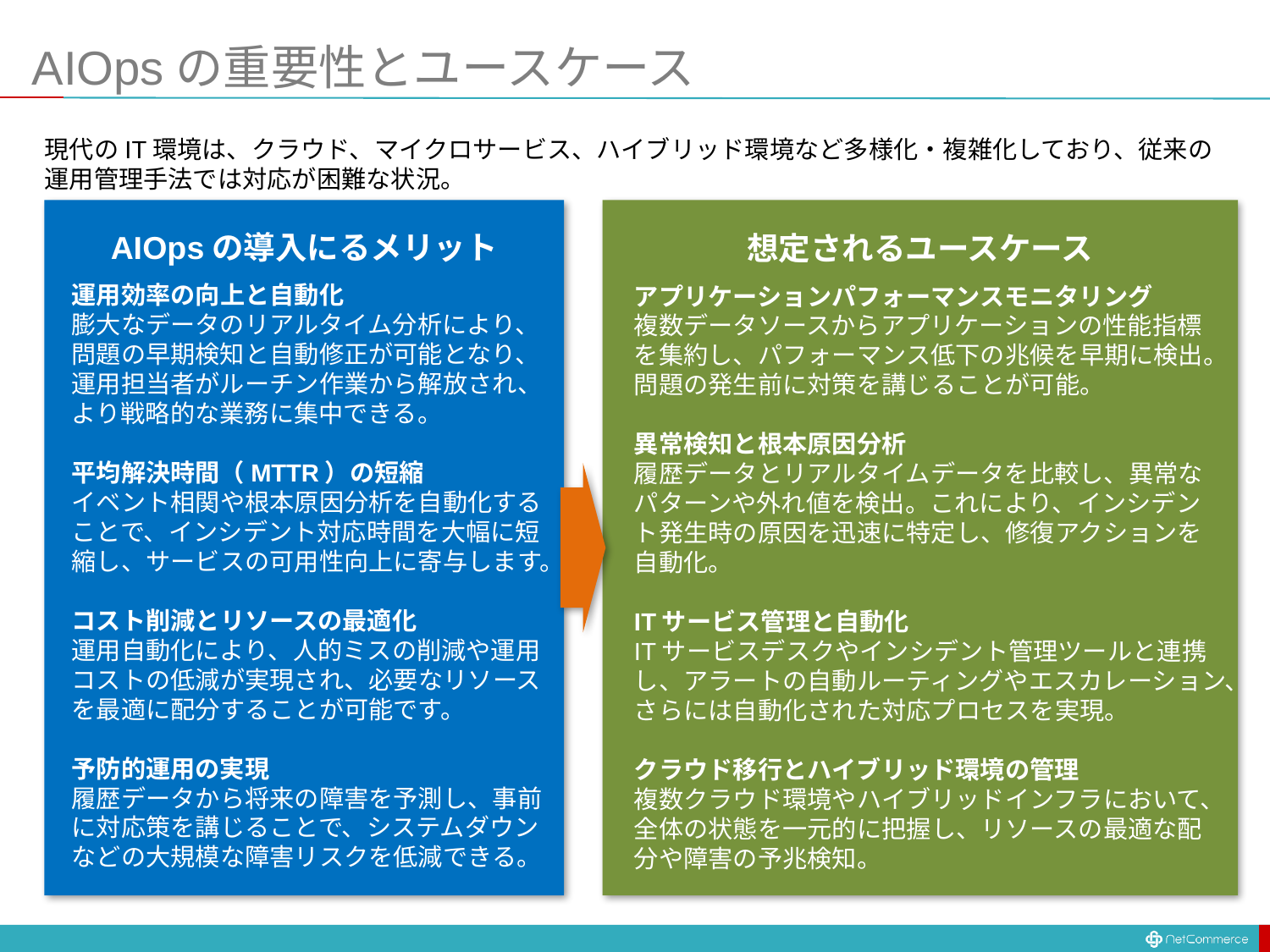

# AIOpsの重要性とユースケース
現代のIT環境は、クラウド、マイクロサービス、ハイブリッド環境など多様化・複雑化しており、従来の運用管理手法では対応が困難な状況。

AIOpsの導入にるメリット
想定されるユースケース
運用効率の向上と自動化
膨大なデータのリアルタイム分析により、問題の早期検知と自動修正が可能となり、運用担当者がルーチン作業から解放され、より戦略的な業務に集中できる。

平均解決時間（MTTR）の短縮
イベント相関や根本原因分析を自動化することで、インシデント対応時間を大幅に短縮し、サービスの可用性向上に寄与します。

コスト削減とリソースの最適化
運用自動化により、人的ミスの削減や運用コストの低減が実現され、必要なリソースを最適に配分することが可能です。

予防的運用の実現
履歴データから将来の障害を予測し、事前に対応策を講じることで、システムダウンなどの大規模な障害リスクを低減できる。
アプリケーションパフォーマンスモニタリング
複数データソースからアプリケーションの性能指標を集約し、パフォーマンス低下の兆候を早期に検出。問題の発生前に対策を講じることが可能。

異常検知と根本原因分析
履歴データとリアルタイムデータを比較し、異常なパターンや外れ値を検出。これにより、インシデント発生時の原因を迅速に特定し、修復アクションを自動化。

ITサービス管理と自動化
ITサービスデスクやインシデント管理ツールと連携し、アラートの自動ルーティングやエスカレーション、さらには自動化された対応プロセスを実現。

クラウド移行とハイブリッド環境の管理
複数クラウド環境やハイブリッドインフラにおいて、全体の状態を一元的に把握し、リソースの最適な配分や障害の予兆検知。